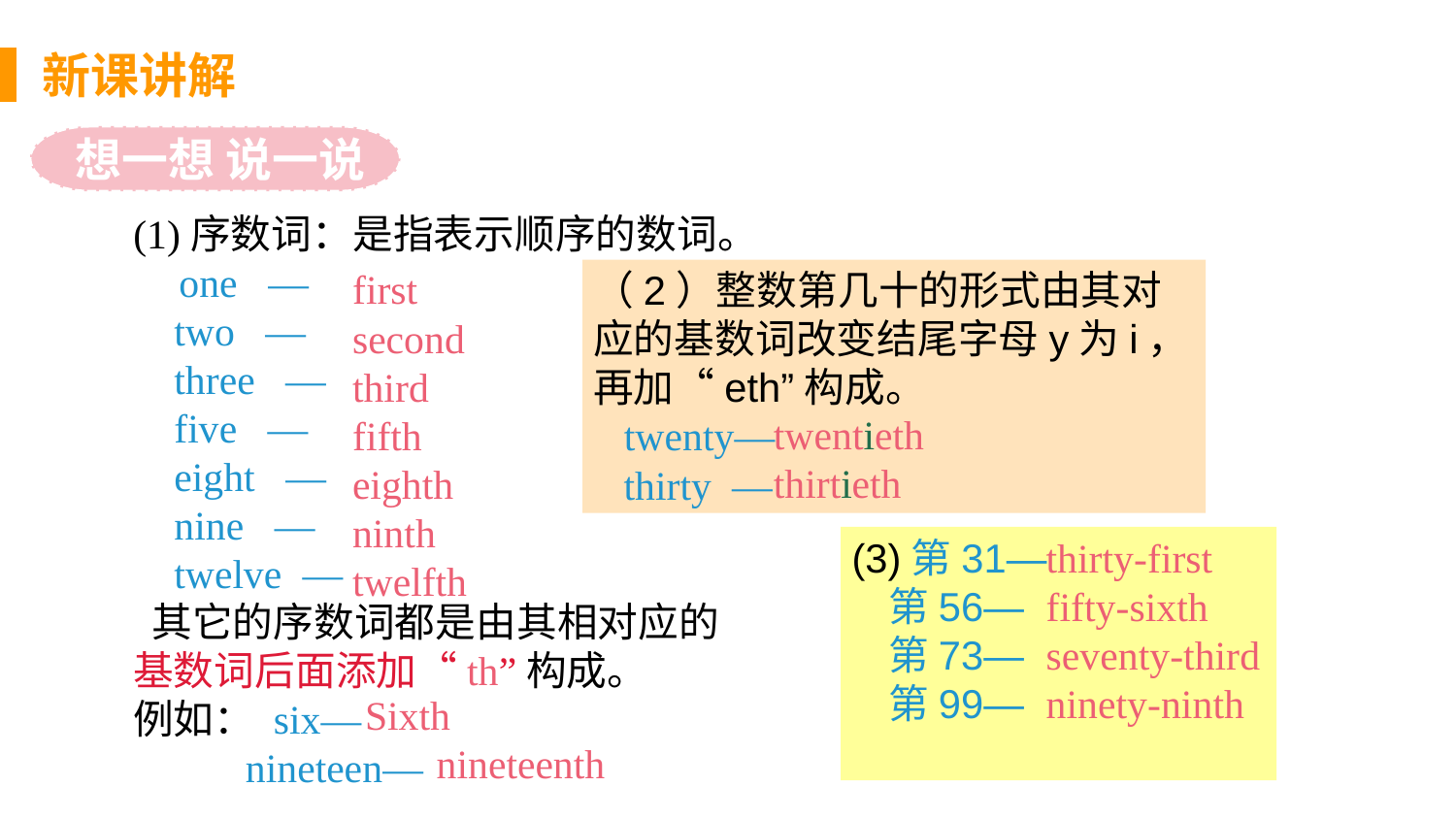

新课讲解

想一想 说一说

(1)序数词：是指表示顺序的数词。
    one   —
    two   —
    three   —
    five   —
    eight   —
    nine   —
    twelve  —
 其它的序数词都是由其相对应的
基数词后面添加“th”构成。
例如： six—
           nineteen—
first
second
third
fifth
eighth
ninth
twelfth
（2）整数第几十的形式由其对应的基数词改变结尾字母y为i，再加“eth”构成。
   twenty—
   thirty  —
twentieth
thirtieth
(3)第31—
   第56—
   第73—
   第99—

thirty-first
fifty-sixth
seventy-third
ninety-ninth
Sixth
       nineteenth